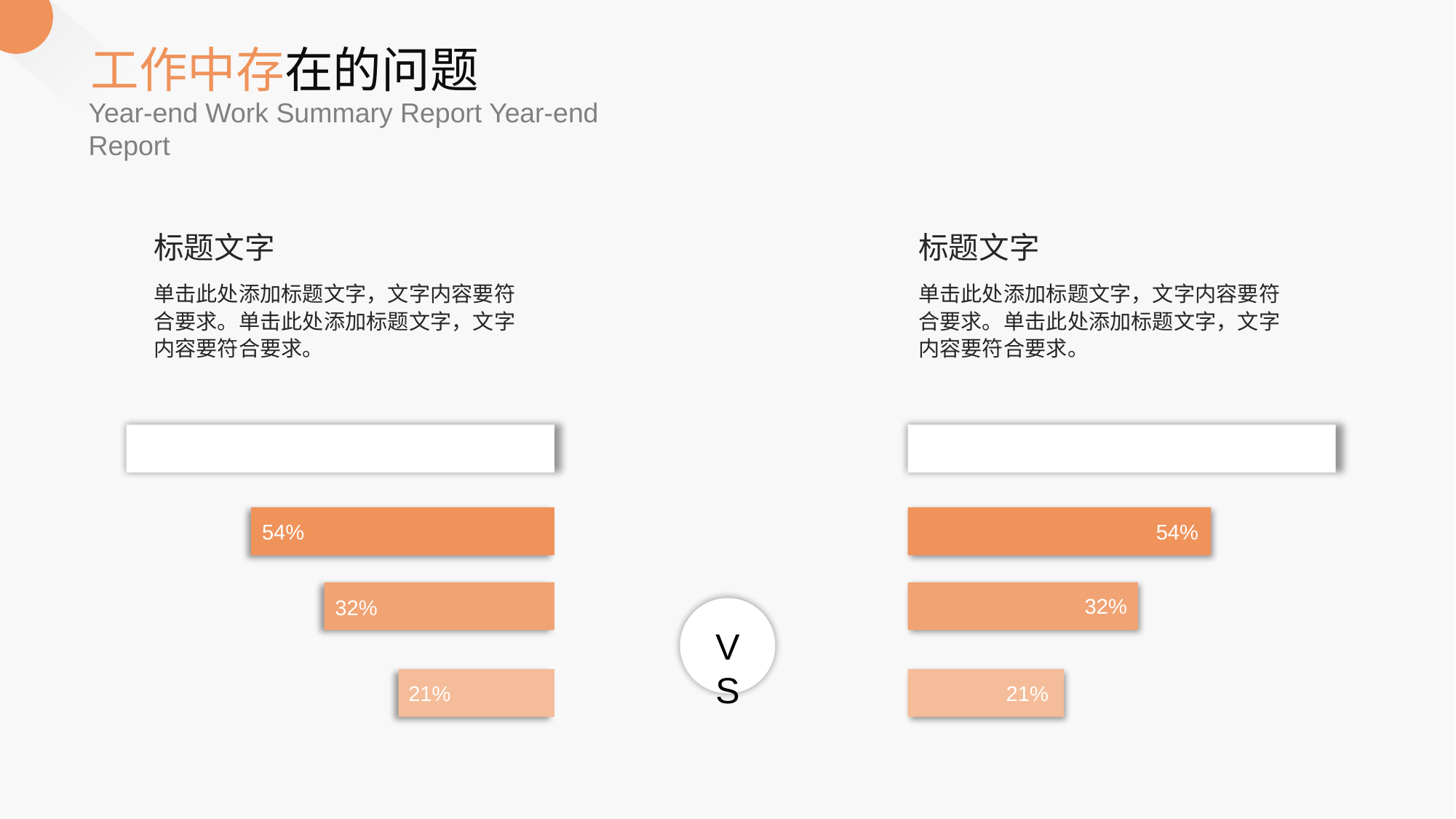

工作中存在的问题
Year-end Work Summary Report Year-end Report
标题文字
标题文字
单击此处添加标题文字，文字内容要符合要求。单击此处添加标题文字，文字内容要符合要求。
单击此处添加标题文字，文字内容要符合要求。单击此处添加标题文字，文字内容要符合要求。

54%
54%

32%
32%

VS

21%
21%